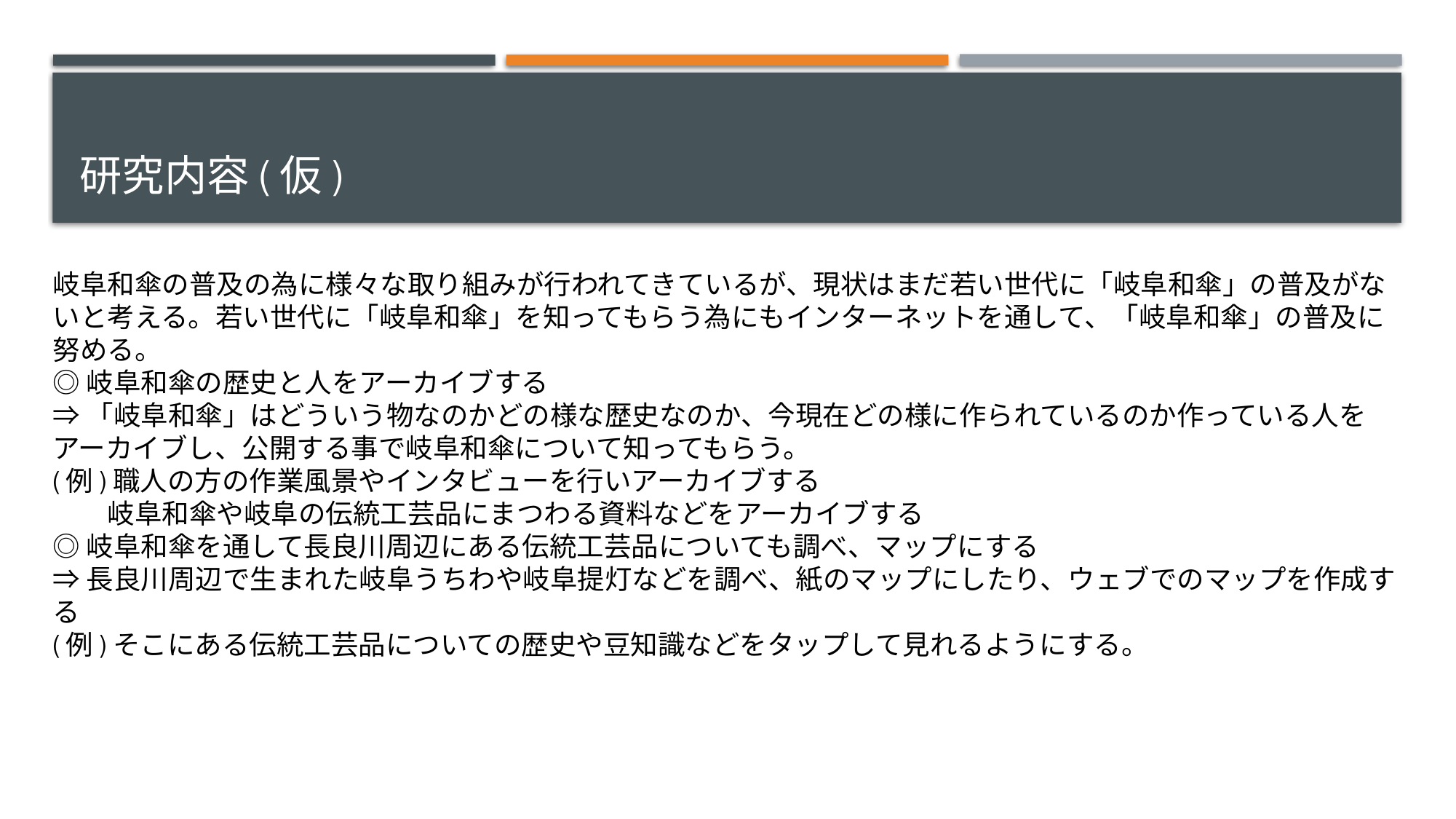

# 研究内容(仮)
岐阜和傘の普及の為に様々な取り組みが行われてきているが、現状はまだ若い世代に「岐阜和傘」の普及がないと考える。若い世代に「岐阜和傘」を知ってもらう為にもインターネットを通して、「岐阜和傘」の普及に努める。
◎岐阜和傘の歴史と人をアーカイブする
⇒「岐阜和傘」はどういう物なのかどの様な歴史なのか、今現在どの様に作られているのか作っている人をアーカイブし、公開する事で岐阜和傘について知ってもらう。
(例)職人の方の作業風景やインタビューを行いアーカイブする
　　岐阜和傘や岐阜の伝統工芸品にまつわる資料などをアーカイブする
◎岐阜和傘を通して長良川周辺にある伝統工芸品についても調べ、マップにする
⇒長良川周辺で生まれた岐阜うちわや岐阜提灯などを調べ、紙のマップにしたり、ウェブでのマップを作成する
(例)そこにある伝統工芸品についての歴史や豆知識などをタップして見れるようにする。